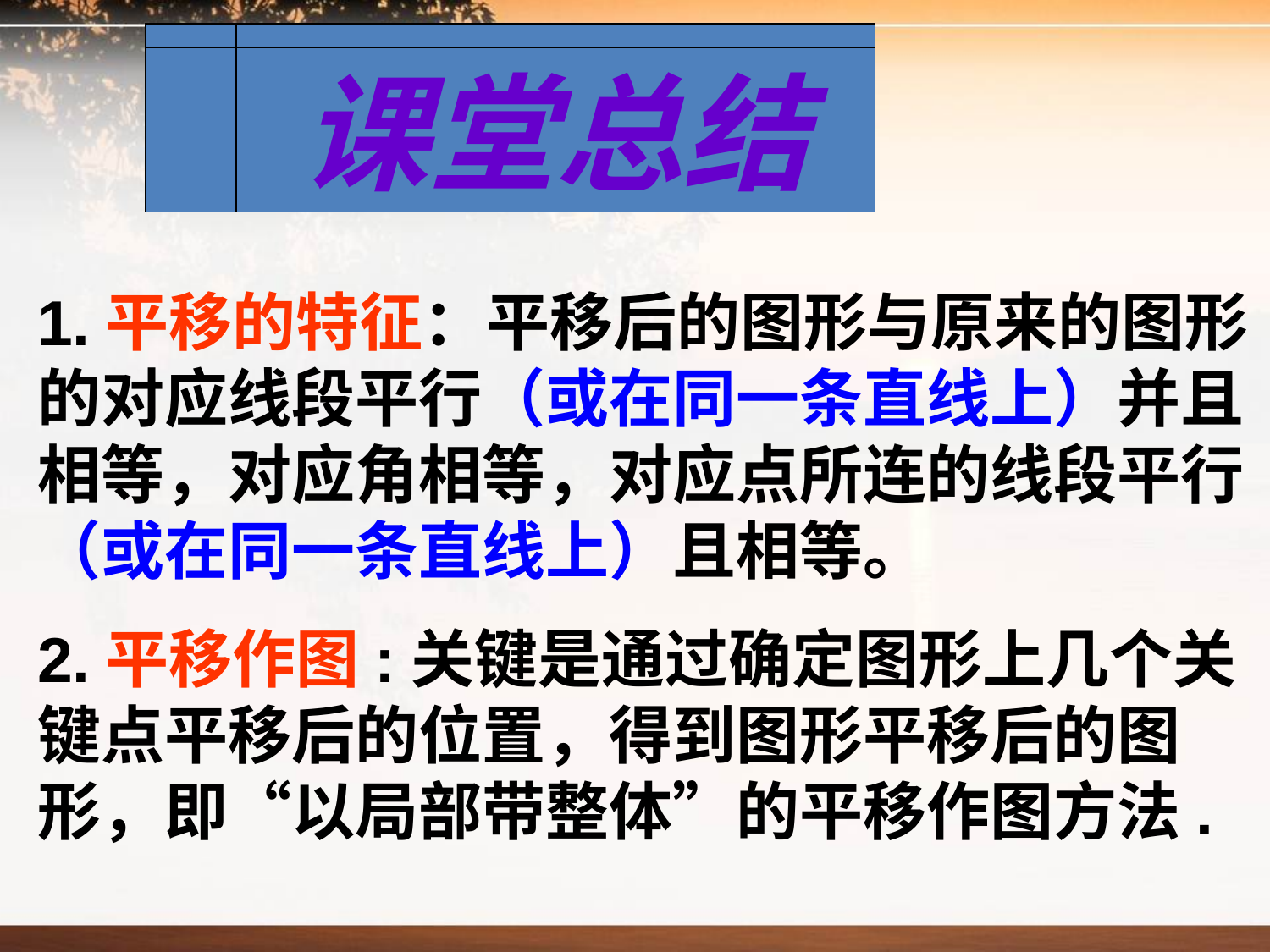

课堂总结
1.平移的特征：平移后的图形与原来的图形的对应线段平行（或在同一条直线上）并且相等，对应角相等，对应点所连的线段平行（或在同一条直线上）且相等。
2.平移作图:关键是通过确定图形上几个关键点平移后的位置，得到图形平移后的图形，即“以局部带整体”的平移作图方法.